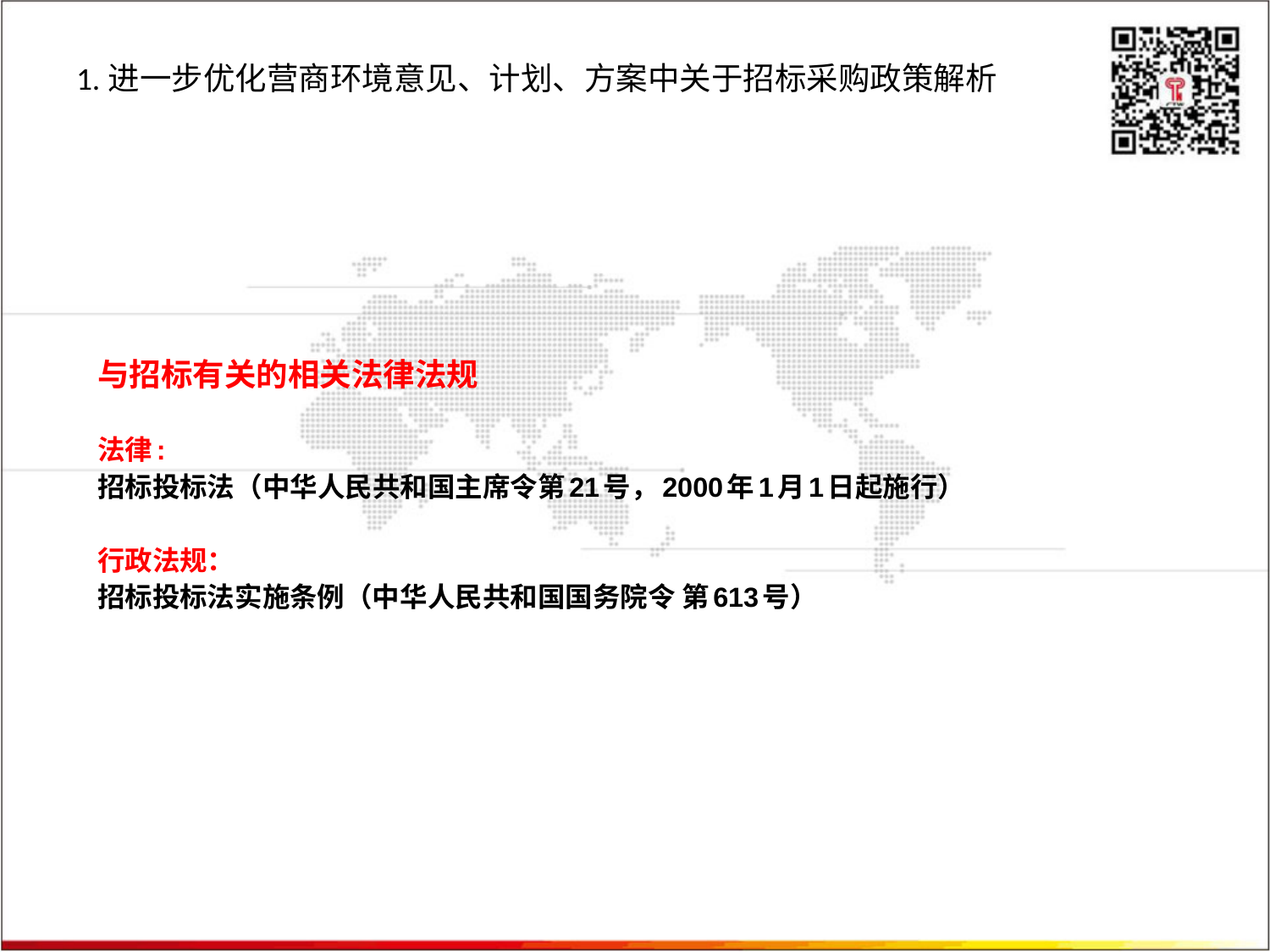

1.进一步优化营商环境意见、计划、方案中关于招标采购政策解析
# 与招标有关的相关法律法规 法律: 招标投标法（中华人民共和国主席令第21号，2000年1月1日起施行） 行政法规： 招标投标法实施条例（中华人民共和国国务院令 第613号）